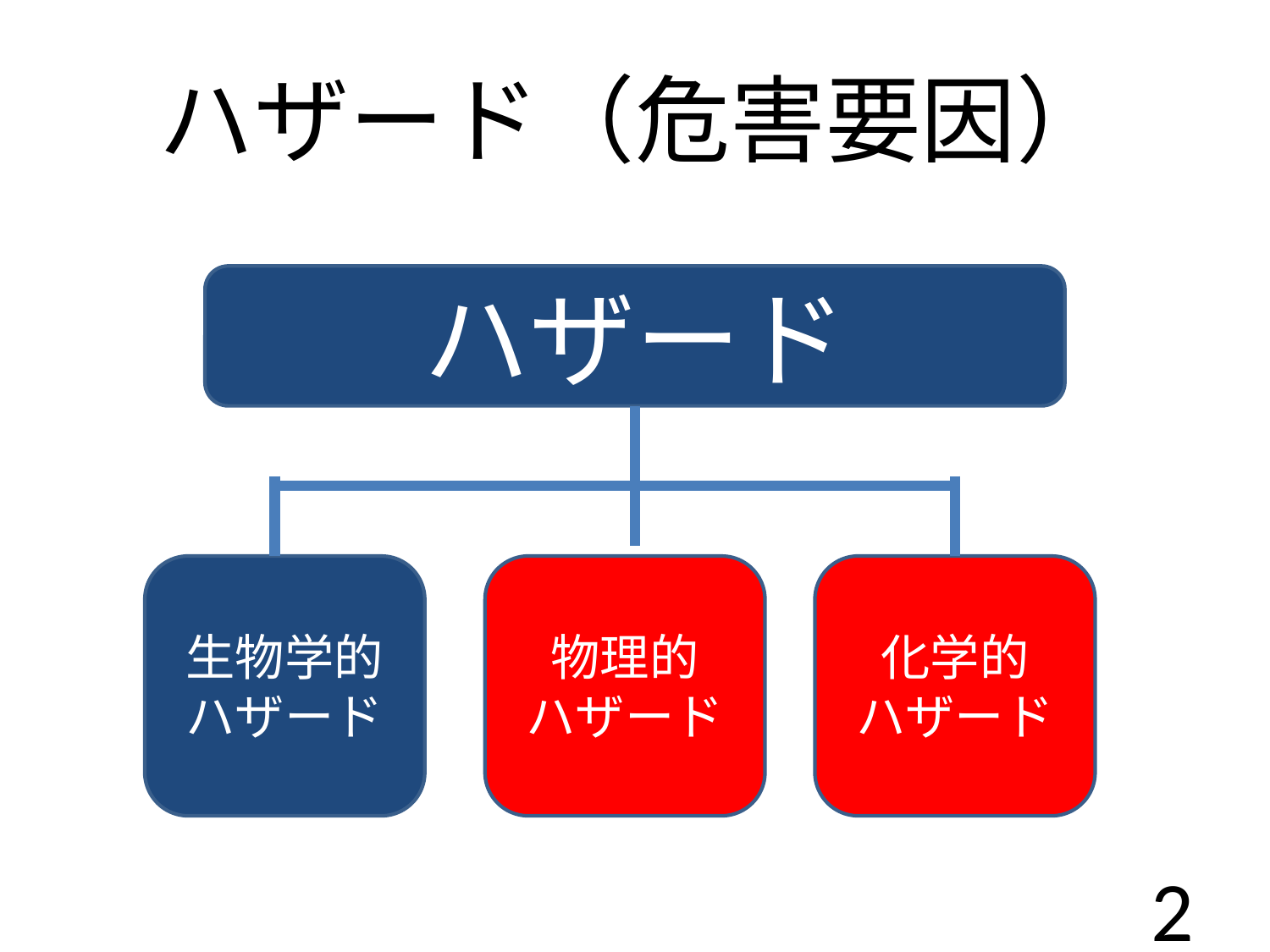

# ハザード（危害要因）
ハザード
生物学的
ハザード
物理的
ハザード
化学的
ハザード
2